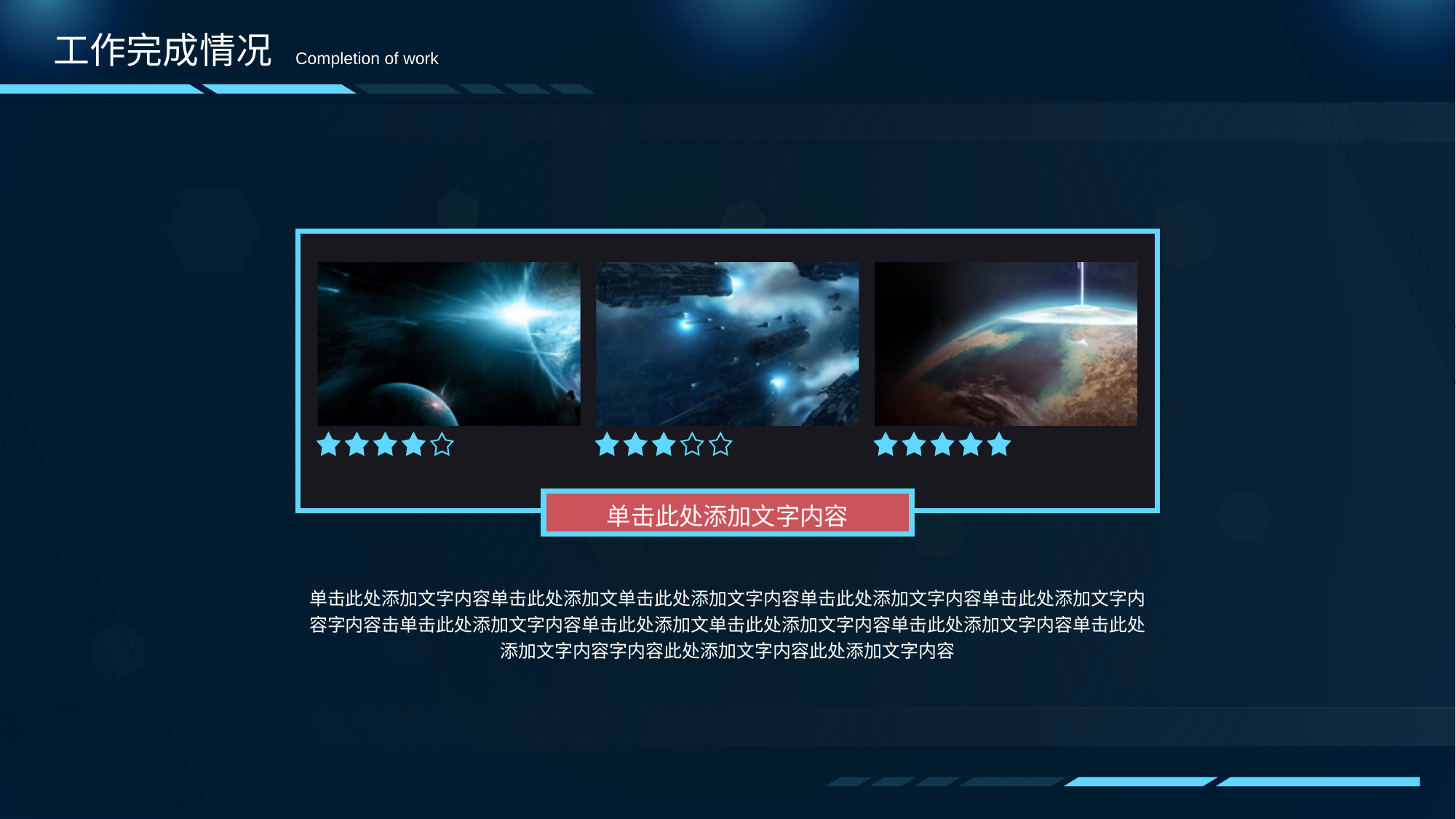

工作完成情况
Completion of work

单击此处添加文字内容

单击此处添加文字内容单击此处添加文单击此处添加文字内容单击此处添加文字内容单击此处添加文字内容字内容击单击此处添加文字内容单击此处添加文单击此处添加文字内容单击此处添加文字内容单击此处添加文字内容字内容此处添加文字内容此处添加文字内容